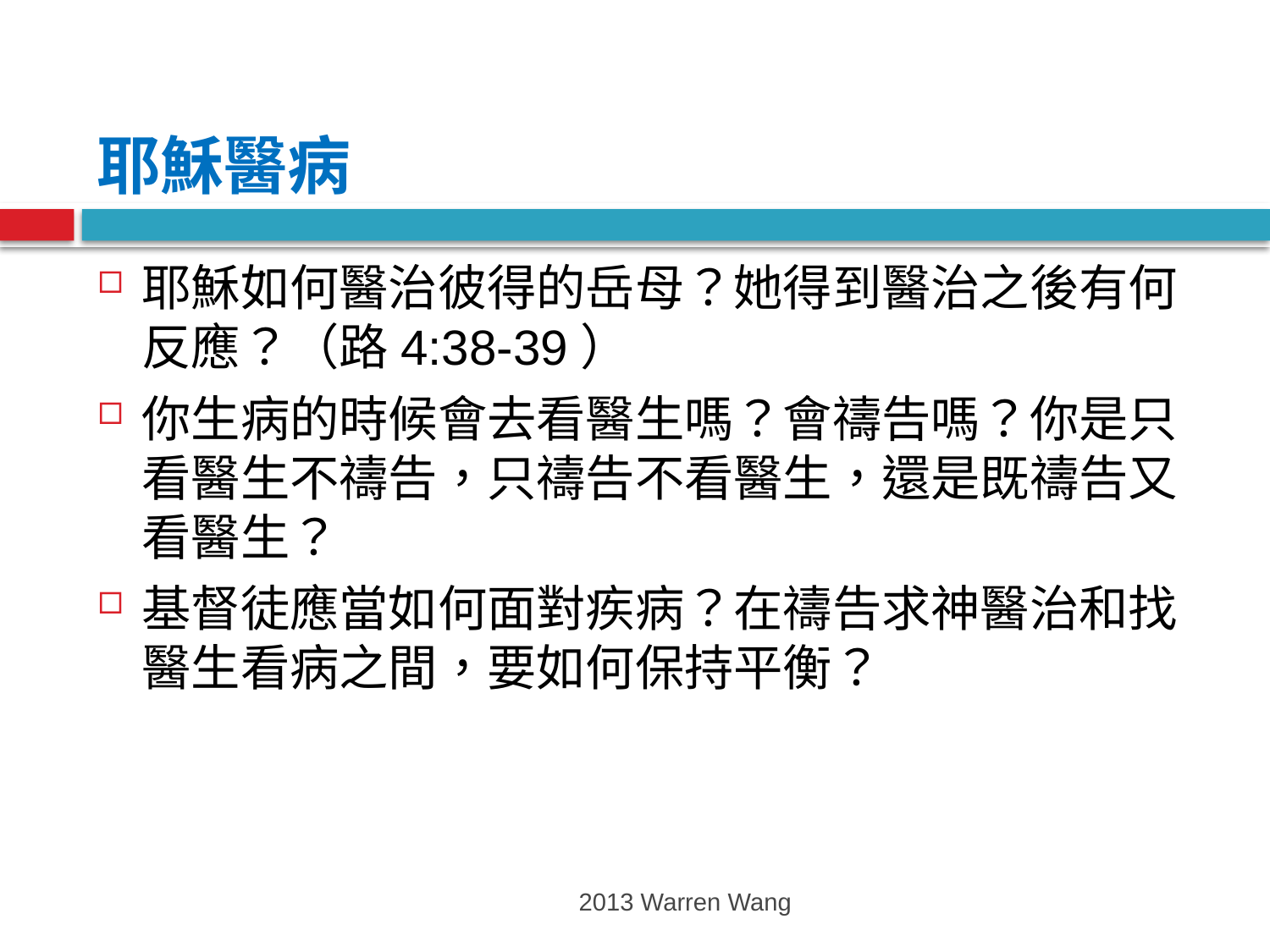

# 耶穌醫病
耶穌如何醫治彼得的岳母？她得到醫治之後有何反應？（路4:38-39）
你生病的時候會去看醫生嗎？會禱告嗎？你是只看醫生不禱告，只禱告不看醫生，還是既禱告又看醫生？
基督徒應當如何面對疾病？在禱告求神醫治和找醫生看病之間，要如何保持平衡？
2013 Warren Wang